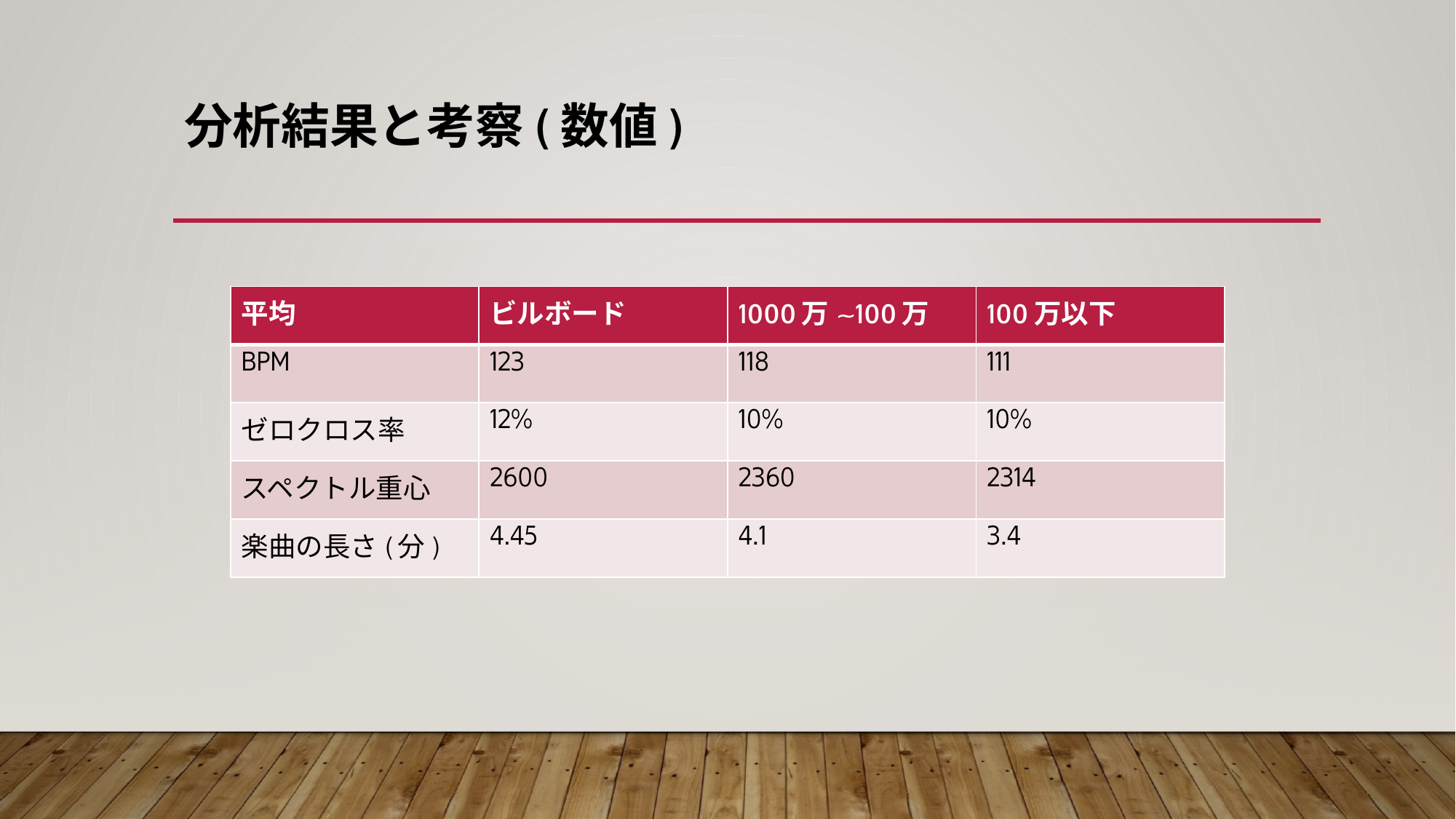

# 分析結果と考察(数値)
| 平均 | ビルボード | 1000万~100万 | 100万以下 |
| --- | --- | --- | --- |
| BPM | 123 | 118 | 111 |
| ゼロクロス率 | 12% | 10% | 10% |
| スペクトル重心 | 2600 | 2360 | 2314 |
| 楽曲の長さ(分) | 4.45 | 4.1 | 3.4 |